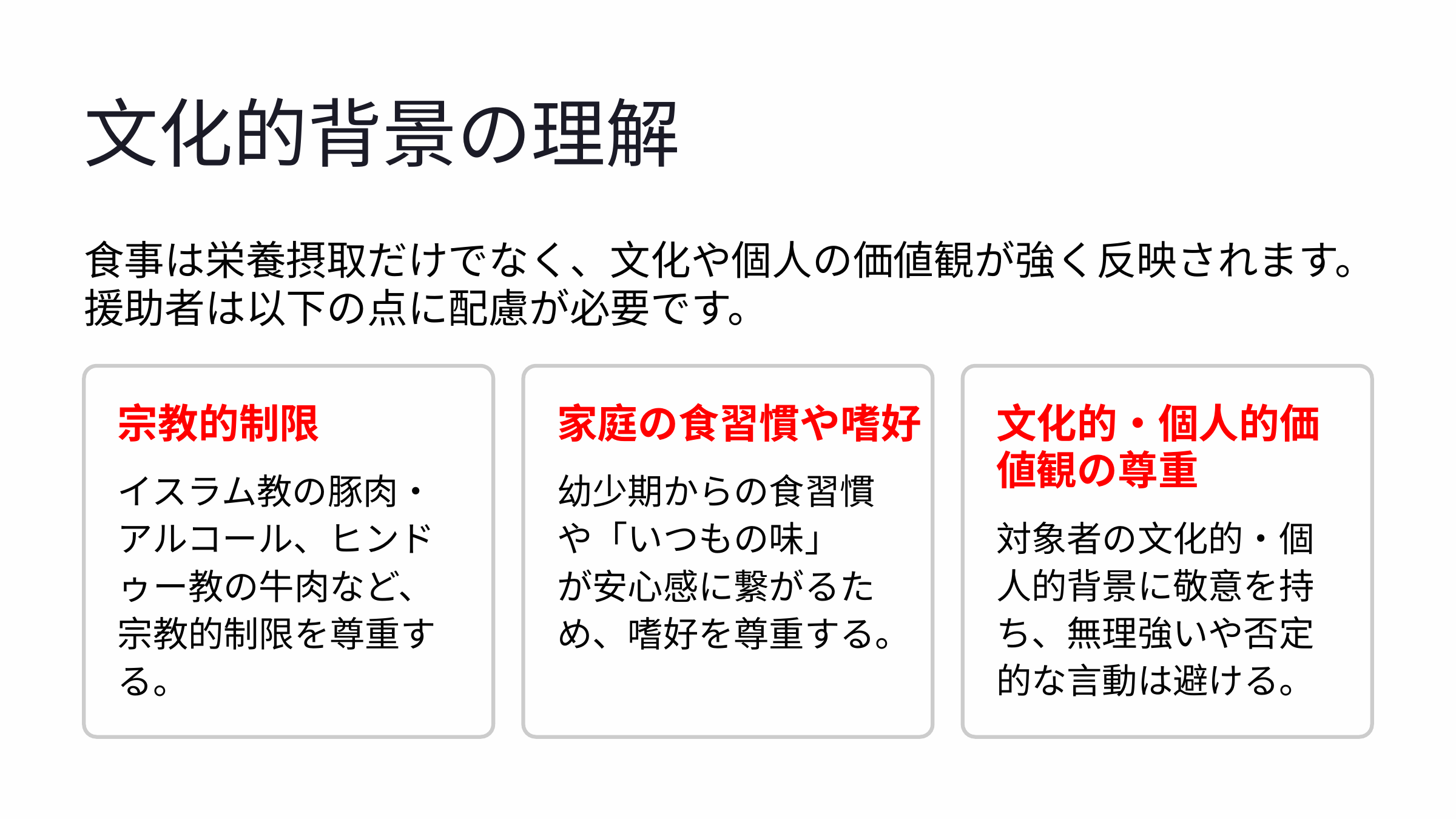

文化的背景の理解
食事は栄養摂取だけでなく、文化や個人の価値観が強く反映されます。援助者は以下の点に配慮が必要です。

宗教的制限
家庭の食習慣や嗜好
文化的・個人的価値観の尊重
イスラム教の豚肉・アルコール、ヒンドゥー教の牛肉など、宗教的制限を尊重する。
幼少期からの食習慣や「いつもの味」
が安心感に繋がるため、嗜好を尊重する。
対象者の文化的・個人的背景に敬意を持ち、無理強いや否定的な言動は避ける。